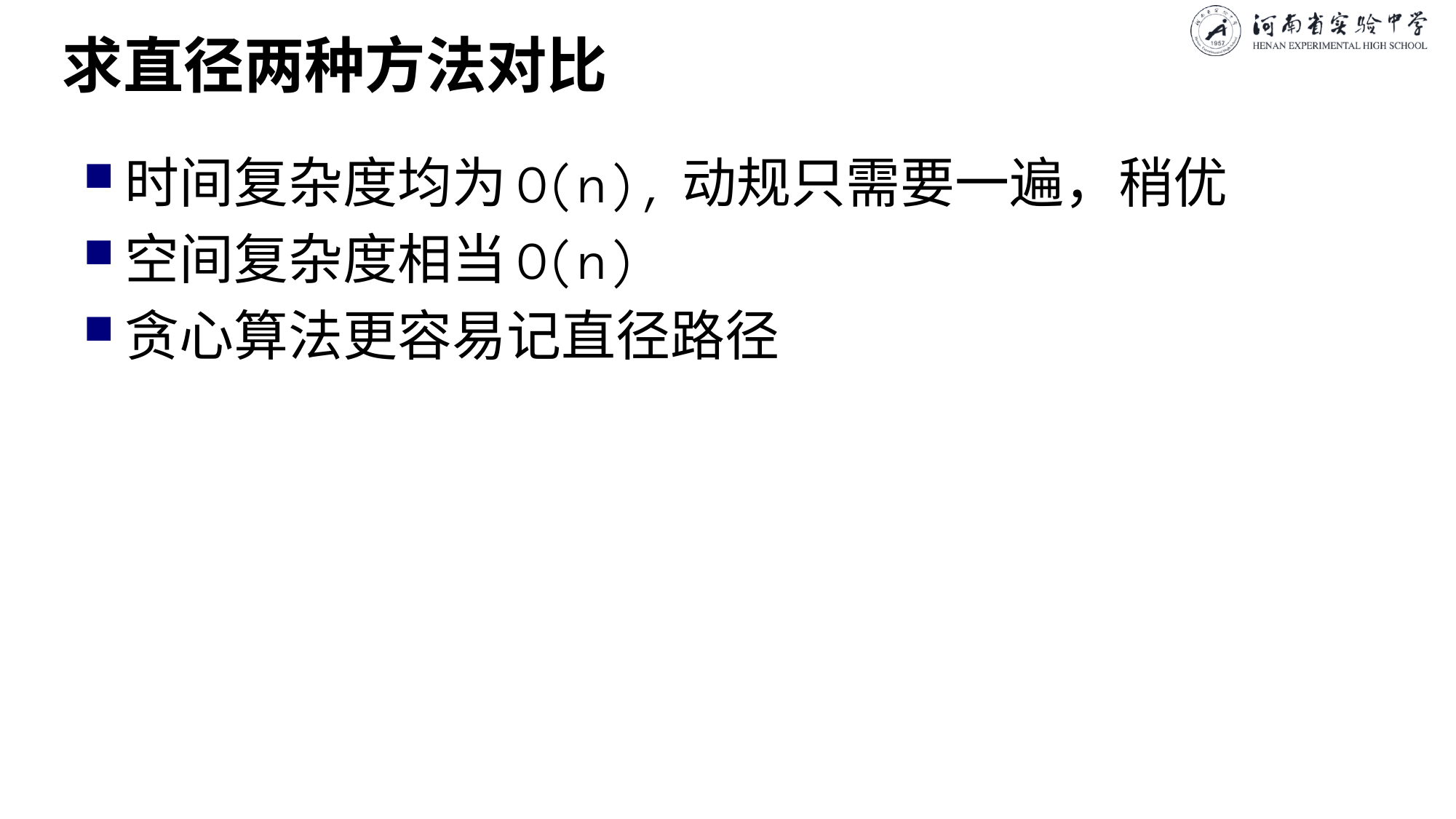

# 求直径两种方法对比
时间复杂度均为O(n),动规只需要一遍，稍优
空间复杂度相当O(n)
贪心算法更容易记直径路径